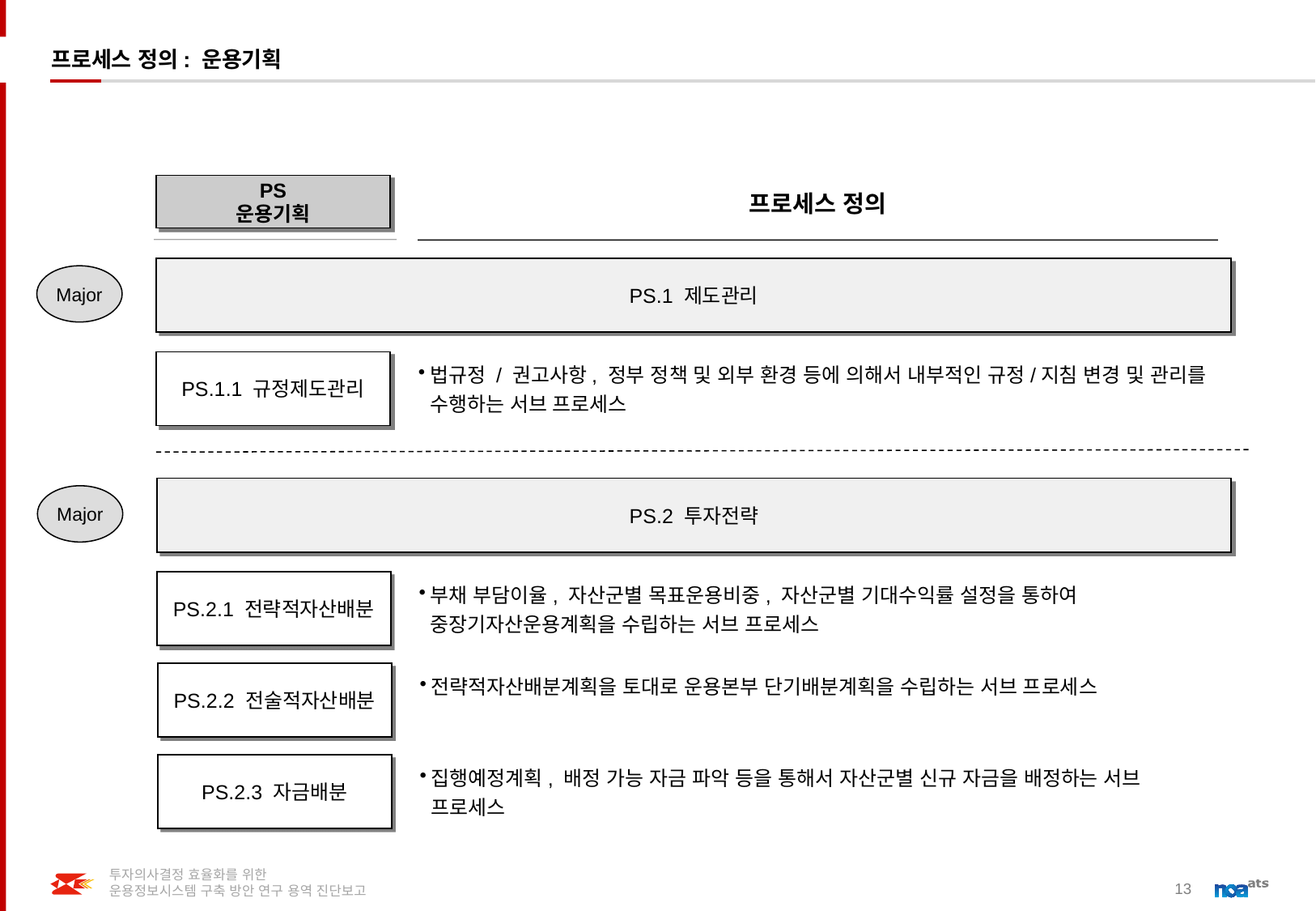

# 프로세스 정의: 운용기획

PS
운용기획
프로세스 정의

PS.1 제도관리
Major
PS.1.1 규정제도관리
법규정 / 권고사항, 정부 정책 및 외부 환경 등에 의해서 내부적인 규정/지침 변경 및 관리를 수행하는 서브 프로세스

PS.2 투자전략
Major
PS.2.1 전략적자산배분
부채 부담이율, 자산군별 목표운용비중, 자산군별 기대수익률 설정을 통하여 중장기자산운용계획을 수립하는 서브 프로세스
PS.2.2 전술적자산배분
전략적자산배분계획을 토대로 운용본부 단기배분계획을 수립하는 서브 프로세스
PS.2.3 자금배분
집행예정계획, 배정 가능 자금 파악 등을 통해서 자산군별 신규 자금을 배정하는 서브       프로세스